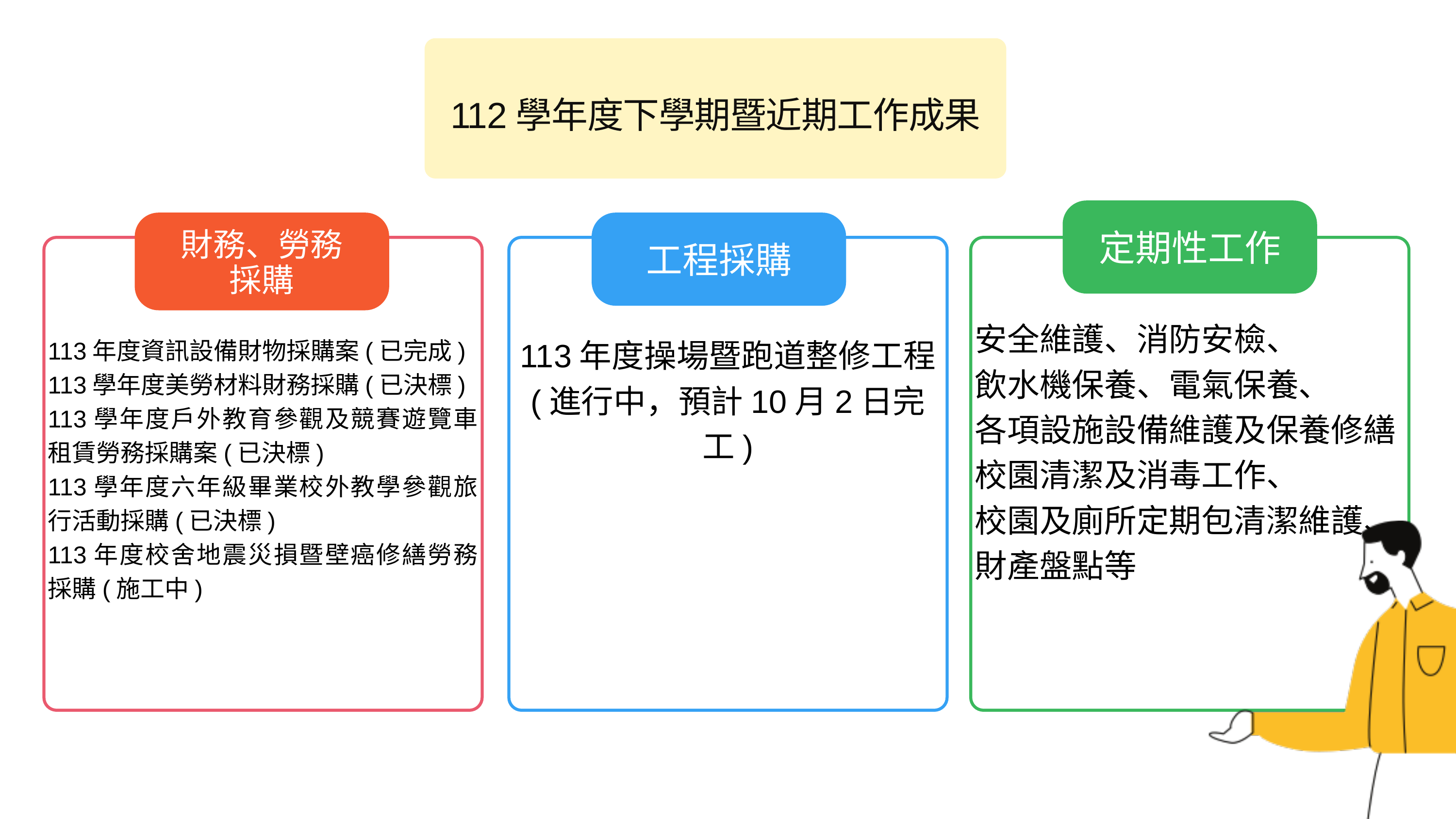

112學年度下學期暨近期工作成果

定期性工作

財務、勞務
採購

工程採購

113年度資訊設備財物採購案(已完成)
113學年度美勞材料財務採購(已決標)
113學年度戶外教育參觀及競賽遊覽車租賃勞務採購案(已決標)
113學年度六年級畢業校外教學參觀旅行活動採購(已決標)
113年度校舍地震災損暨壁癌修繕勞務採購(施工中)

113年度操場暨跑道整修工程
(進行中，預計10月2日完工)

安全維護、消防安檢、
飲水機保養、電氣保養、
各項設施設備維護及保養修繕
校園清潔及消毒工作、
校園及廁所定期包清潔維護、財產盤點等